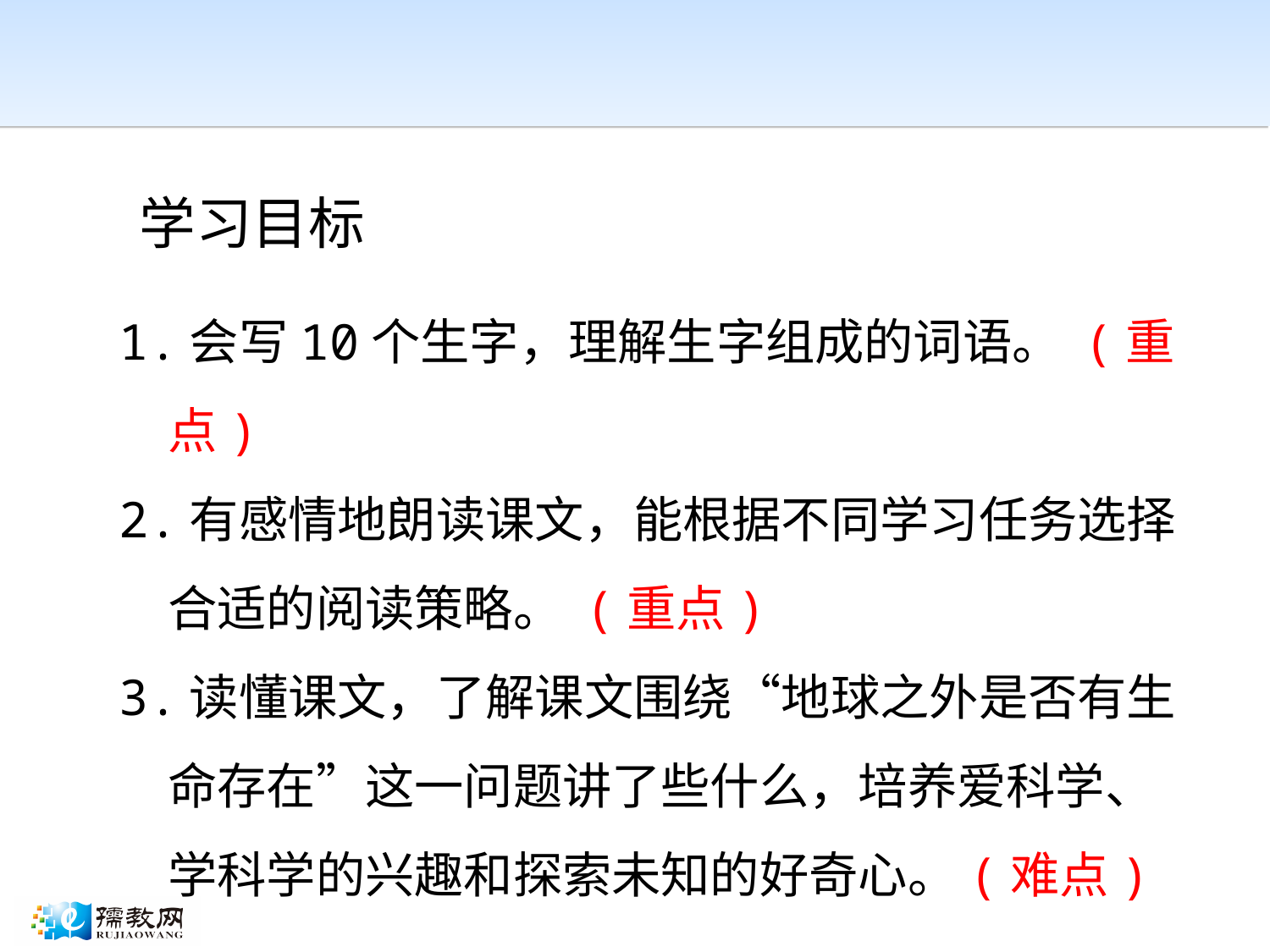

学习目标
1.会写10个生字，理解生字组成的词语。 (重点)
2.有感情地朗读课文，能根据不同学习任务选择合适的阅读策略。 (重点)
3.读懂课文，了解课文围绕“地球之外是否有生命存在”这一问题讲了些什么，培养爱科学、学科学的兴趣和探索未知的好奇心。(难点)